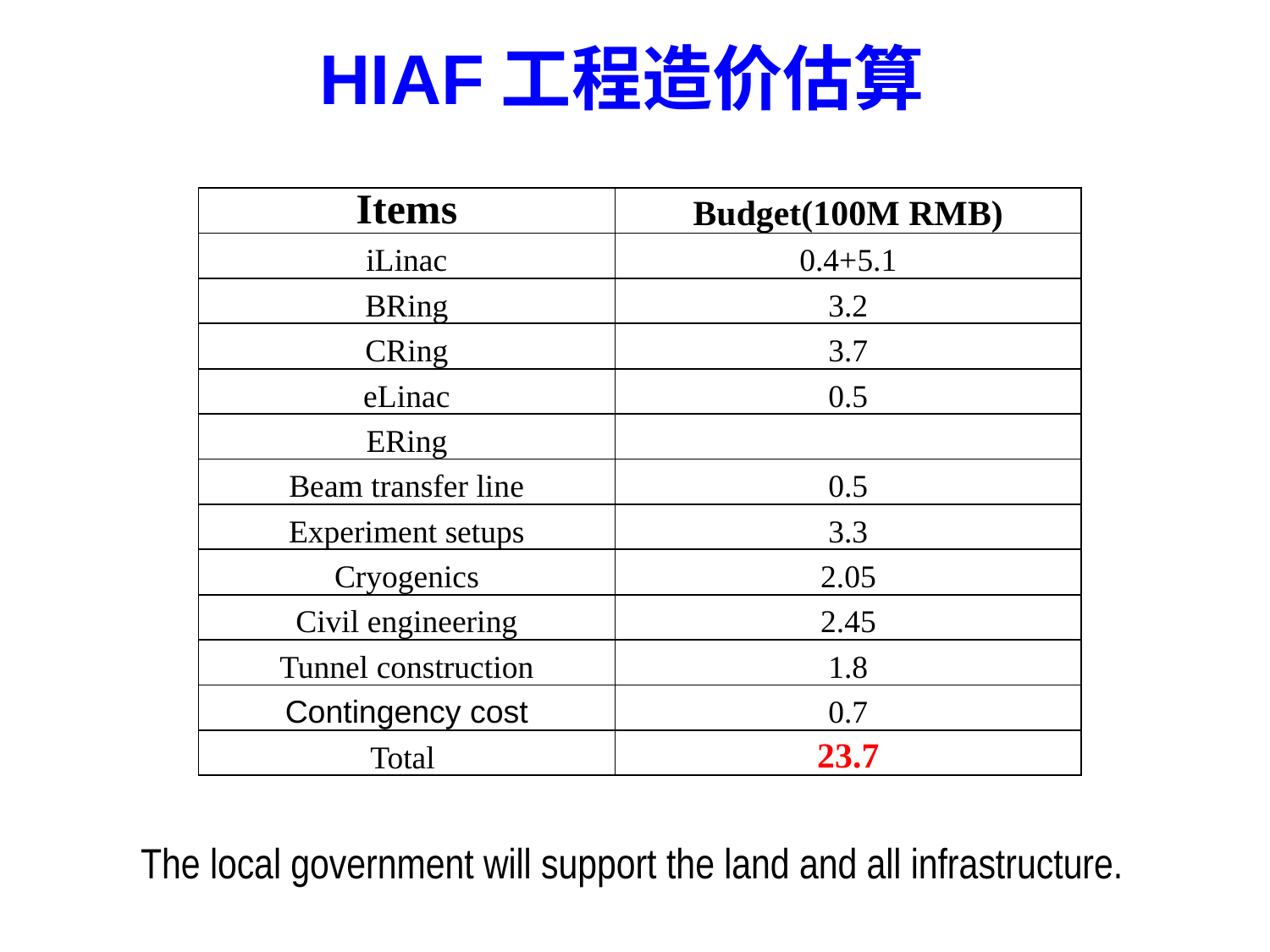

HIAF建设经费概算
HIAF工程造价估算
| Items | Budget(100M RMB) |
| --- | --- |
| iLinac | 0.4+5.1 |
| BRing | 3.2 |
| CRing | 3.7 |
| eLinac | 0.5 |
| ERing |  |
| Beam transfer line | 0.5 |
| Experiment setups | 3.3 |
| Cryogenics | 2.05 |
| Civil engineering | 2.45 |
| Tunnel construction | 1.8 |
| Contingency cost | 0.7 |
| Total | 23.7 |
The local government will support the land and all infrastructure.